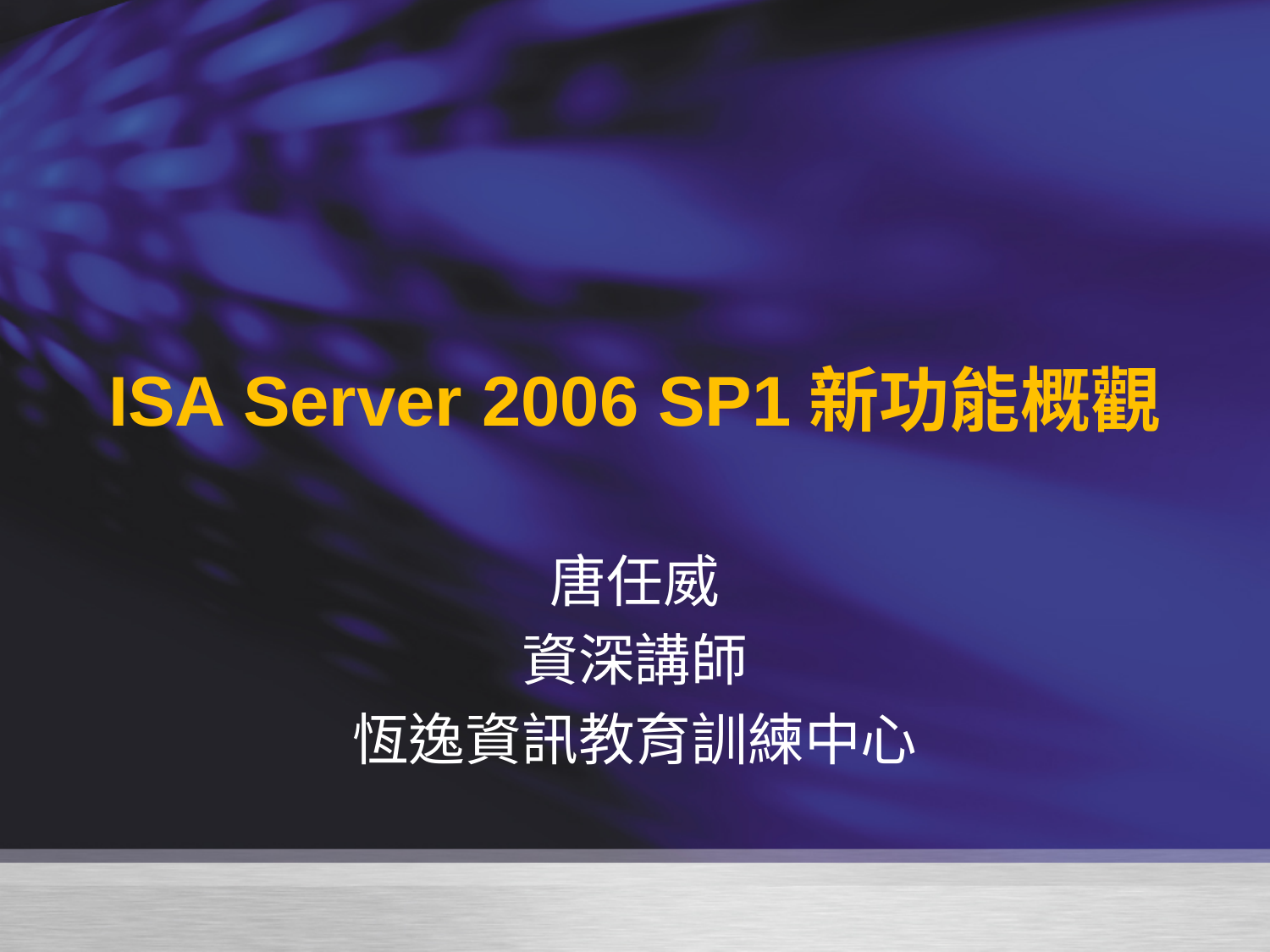

# ISA Server 2006 SP1新功能概觀
唐任威
資深講師
恆逸資訊教育訓練中心